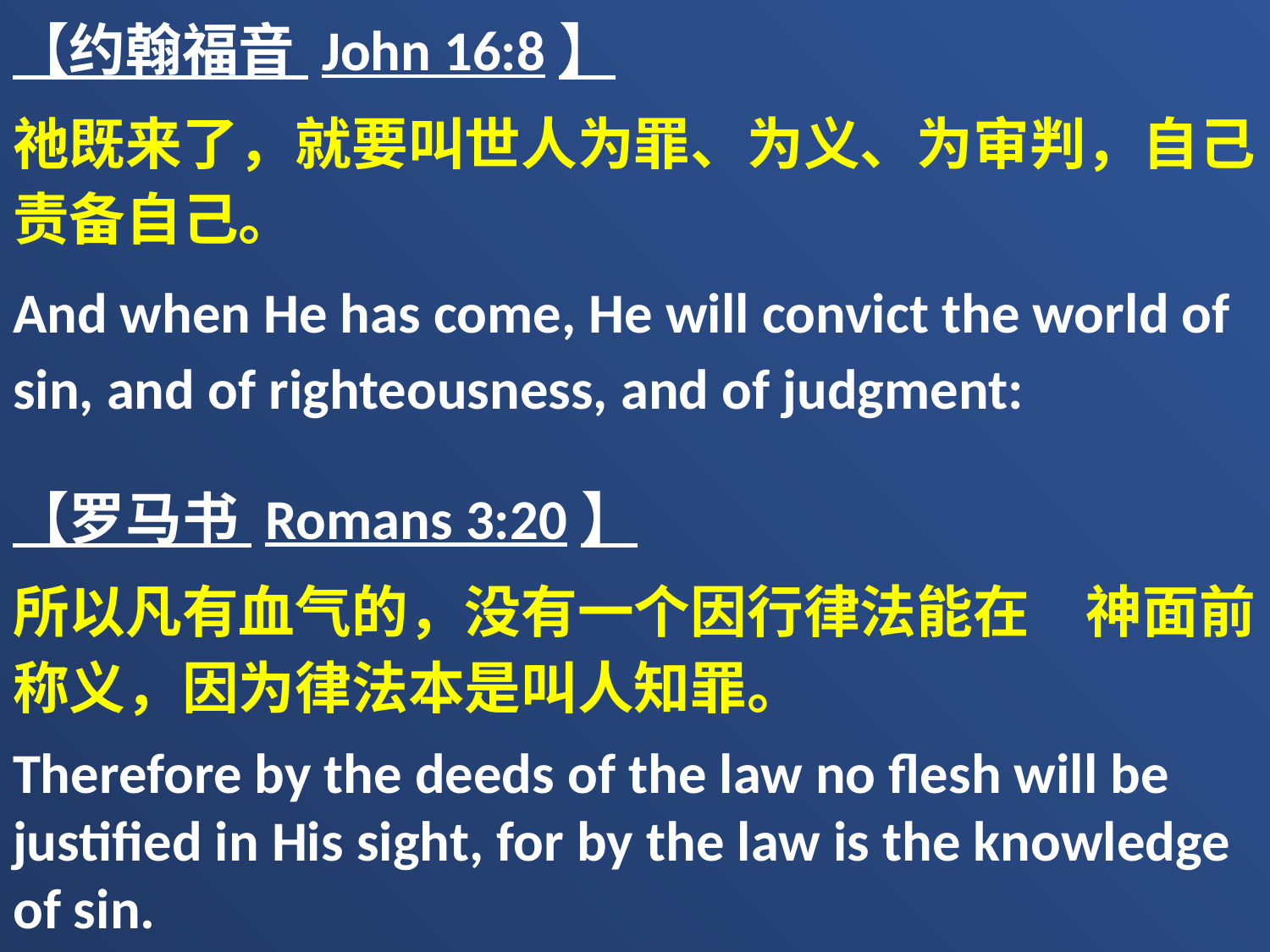

【约翰福音 John 16:8】
祂既来了，就要叫世人为罪、为义、为审判，自己责备自己。
And when He has come, He will convict the world of sin, and of righteousness, and of judgment:

【罗马书 Romans 3:20】
所以凡有血气的，没有一个因行律法能在　神面前称义，因为律法本是叫人知罪。
Therefore by the deeds of the law no flesh will be justified in His sight, for by the law is the knowledge of sin.